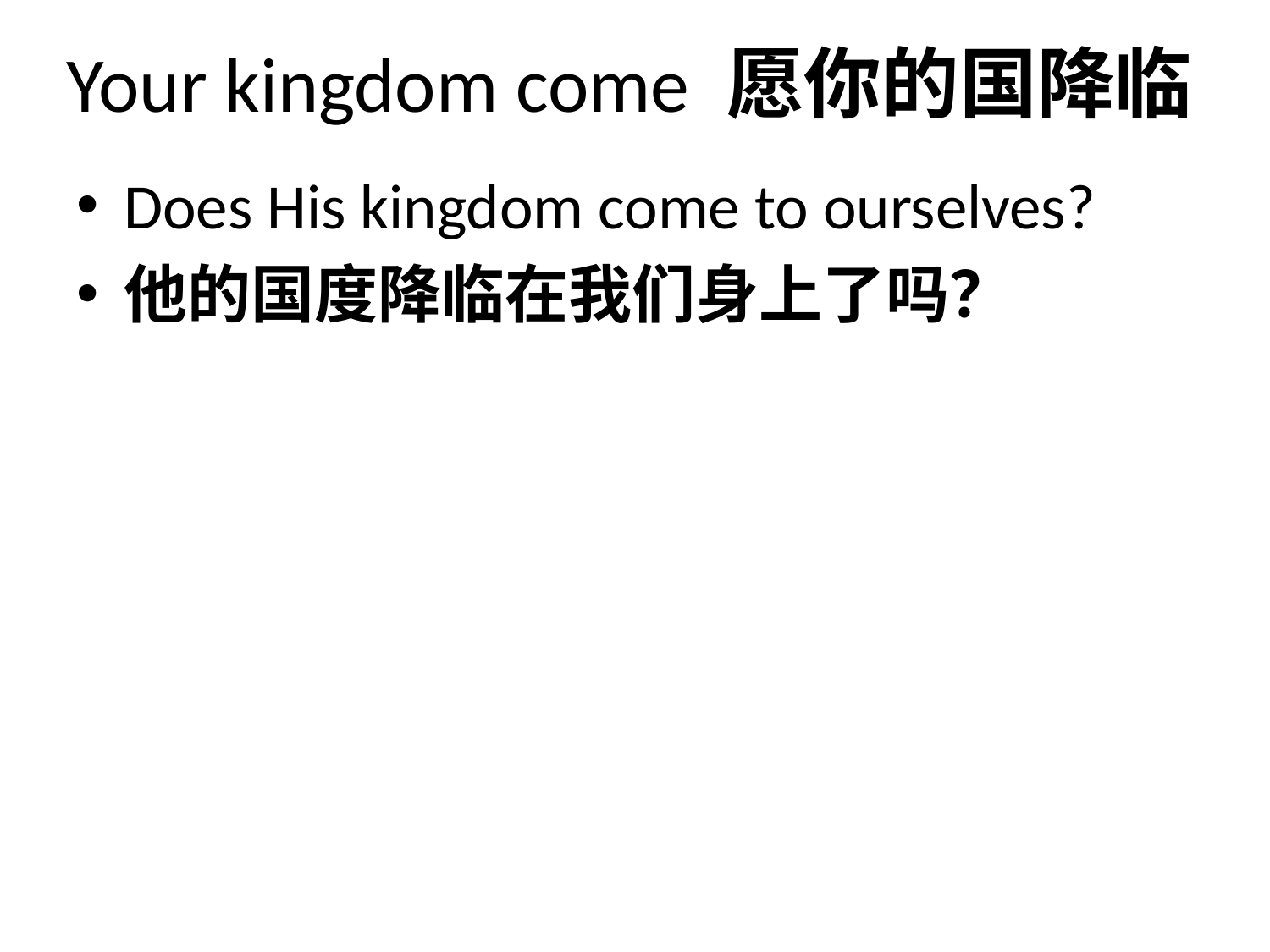

# Your kingdom come 愿你的国降临
Does His kingdom come to ourselves?
他的国度降临在我们身上了吗？